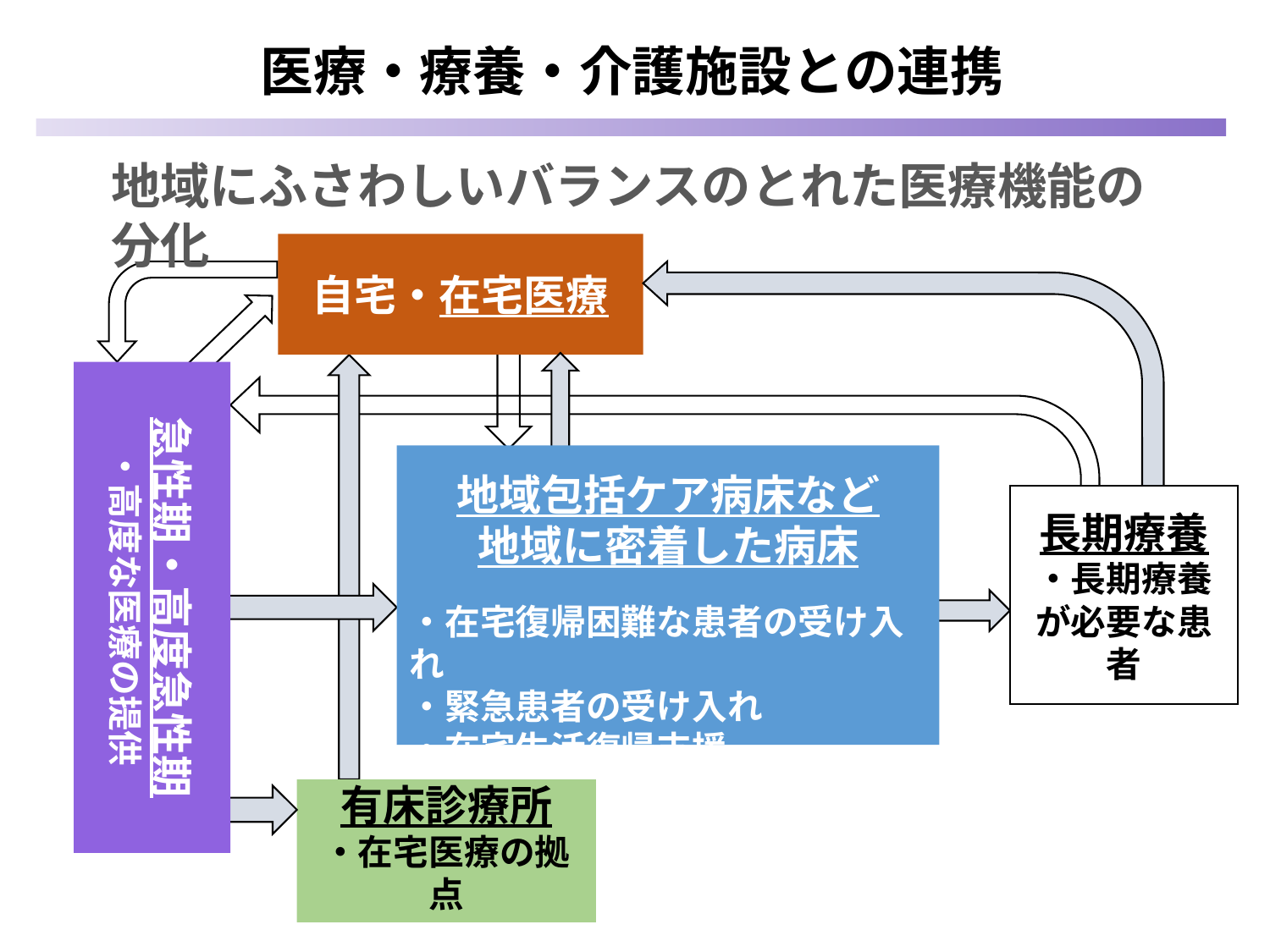

医療・療養・介護施設との連携

地域にふさわしいバランスのとれた医療機能の分化

自宅・在宅医療

急性期・高度急性期
・高度な医療の提供

地域包括ケア病床など
地域に密着した病床

・在宅復帰困難な患者の受け入れ
・緊急患者の受け入れ
・在宅生活復帰支援

長期療養
・長期療養が必要な患者

有床診療所
・在宅医療の拠点